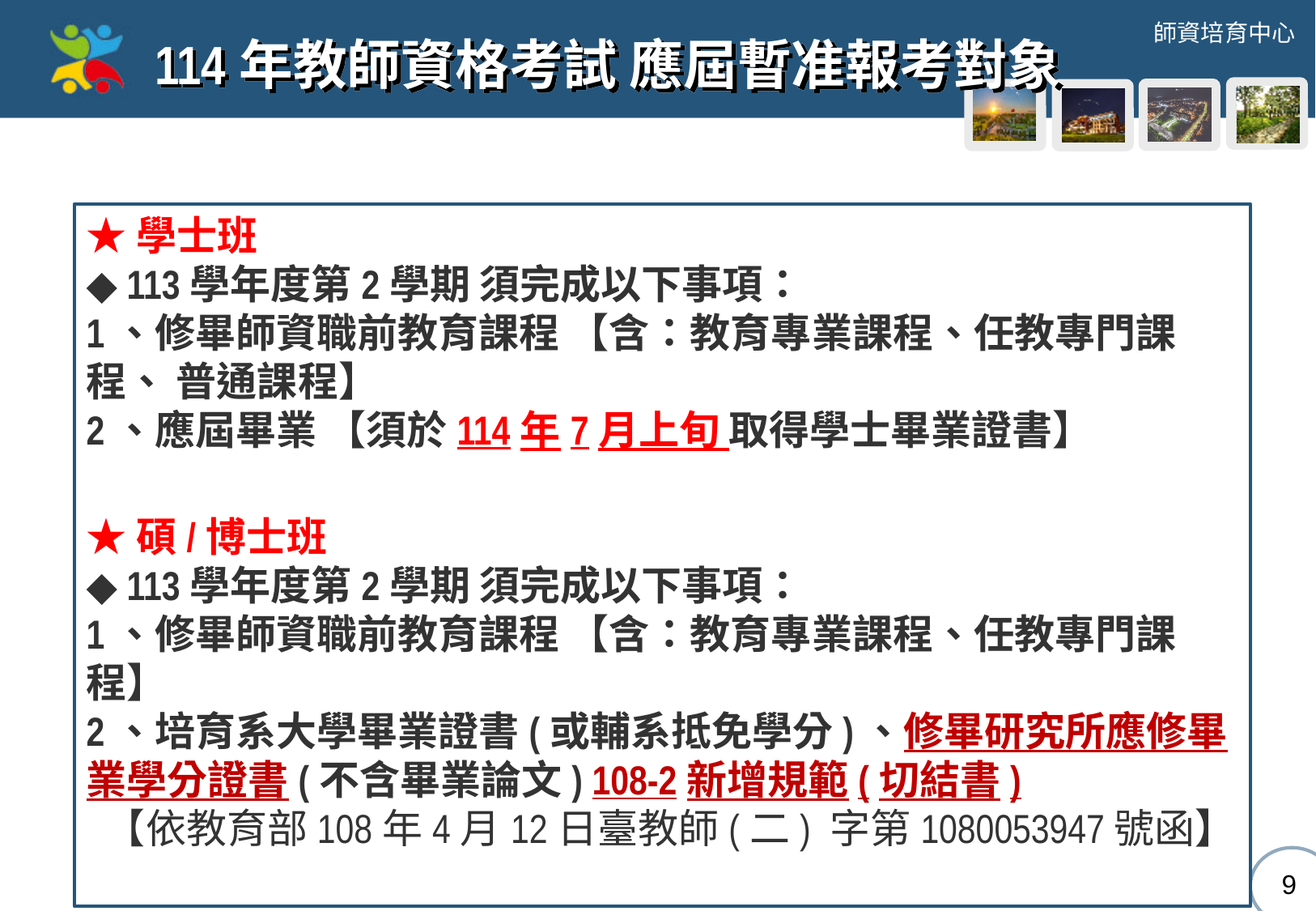

# 114年教師資格考試 應屆暫准報考對象
★學士班
◆ 113學年度第2學期 須完成以下事項：
1、修畢師資職前教育課程 【含：教育專業課程、任教專門課程、 普通課程】
2、應屆畢業 【須於114年7月上旬 取得學士畢業證書】
★碩/博士班
◆ 113學年度第2學期 須完成以下事項：
1、修畢師資職前教育課程 【含：教育專業課程、任教專門課程】
2、培育系大學畢業證書(或輔系抵免學分)、修畢研究所應修畢業學分證書(不含畢業論文) 108-2新增規範(切結書)
 【依教育部108年4月12日臺教師(二) 字第1080053947號函】